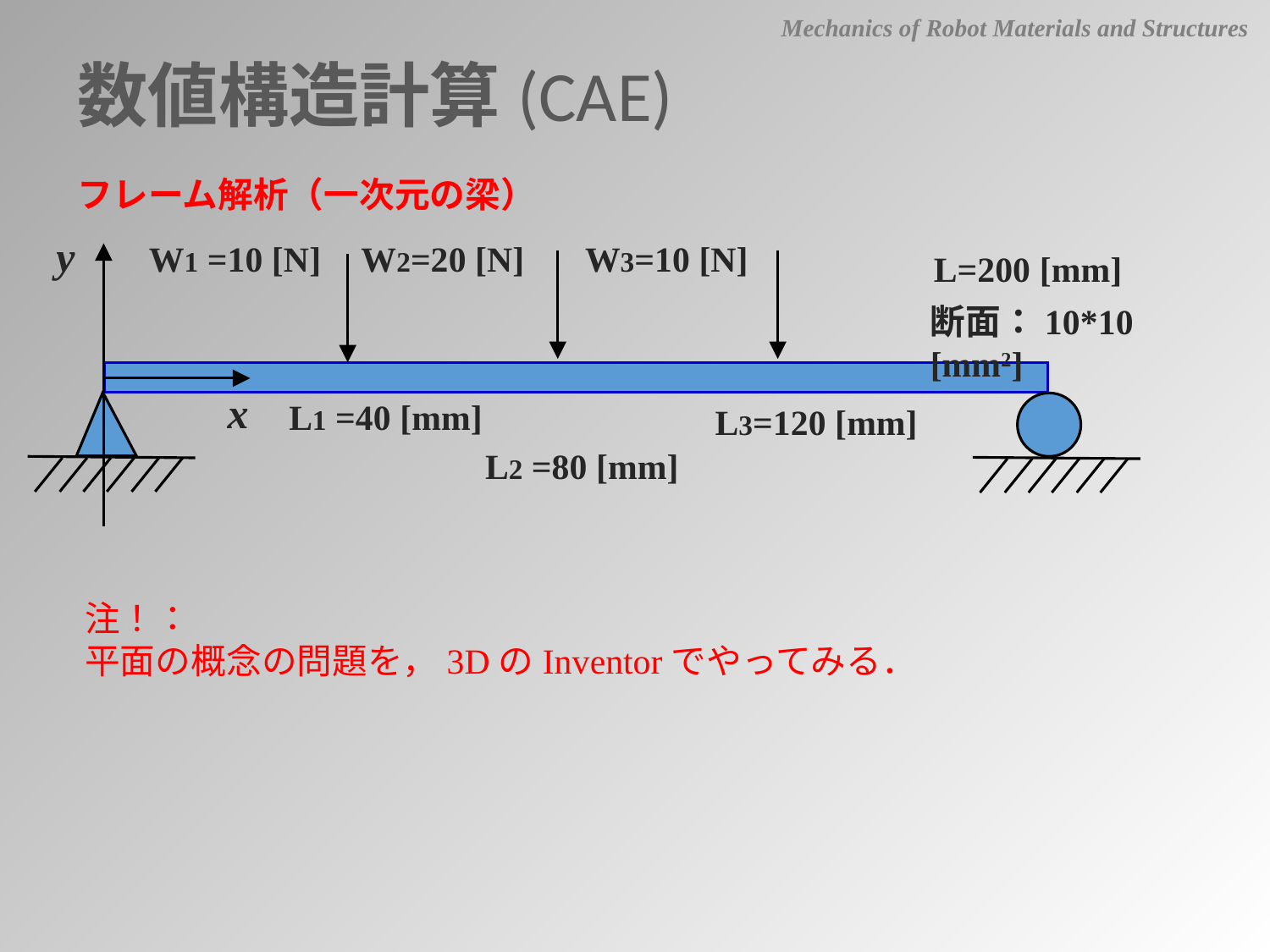

Mechanics of Robot Materials and Structures
数値構造計算(CAE)
フレーム解析（一次元の梁）
y
W1 =10 [N]
W2=20 [N]
W3=10 [N]
L=200 [mm]
断面：10*10 [mm2]

x
L1 =40 [mm]

L3=120 [mm]
L2 =80 [mm]
注！：
平面の概念の問題を，3DのInventorでやってみる．